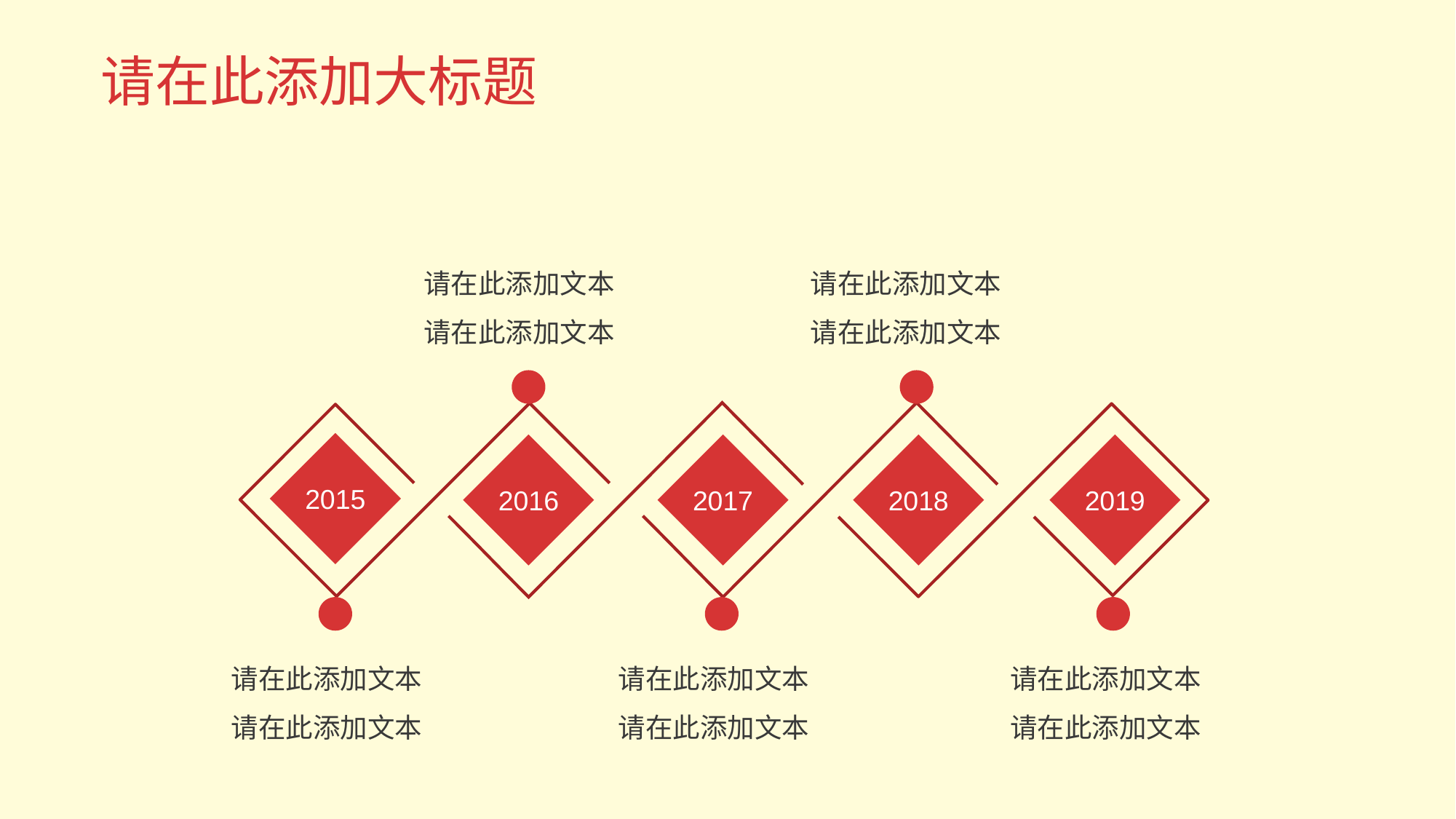

# 请在此添加大标题
请在此添加文本请在此添加文本
请在此添加文本请在此添加文本

2015
2016
2017
2018
2019

请在此添加文本请在此添加文本
请在此添加文本请在此添加文本
请在此添加文本请在此添加文本